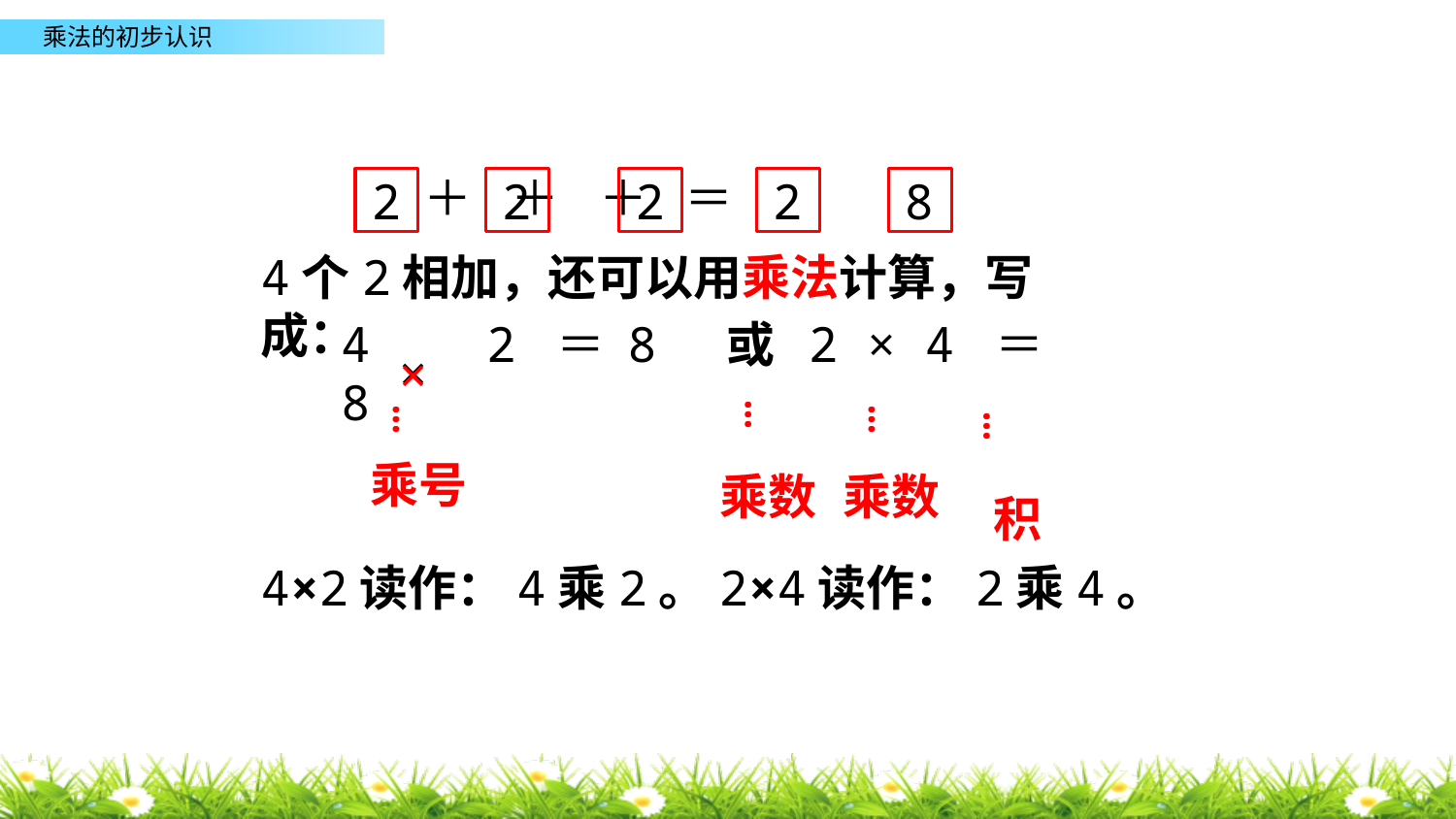

＋    ＋    ＋   ＝

2
2
2
2
8
4个2相加，还可以用乘法计算，写成：
×
4    2 ＝ 8  或  2 × 4 ＝ 8
×
…
…
…
…
乘号
乘数
乘数
积
4×2读作：4乘2。2×4读作：2乘4。